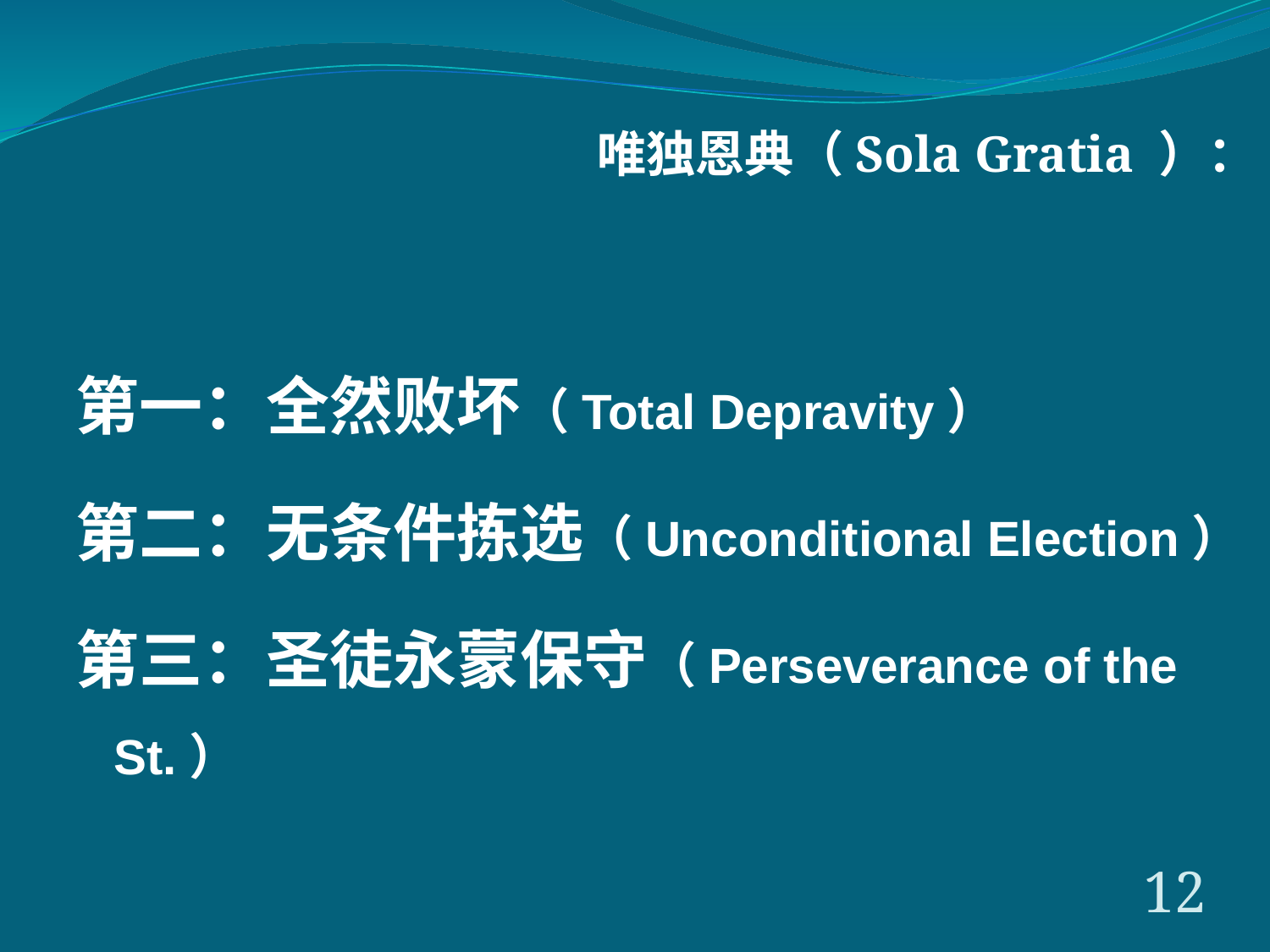

唯独恩典（Sola Gratia ）：

第一：全然败坏（Total Depravity）
第二：无条件拣选（Unconditional Election）
第三：圣徒永蒙保守（Perseverance of the St.）
12